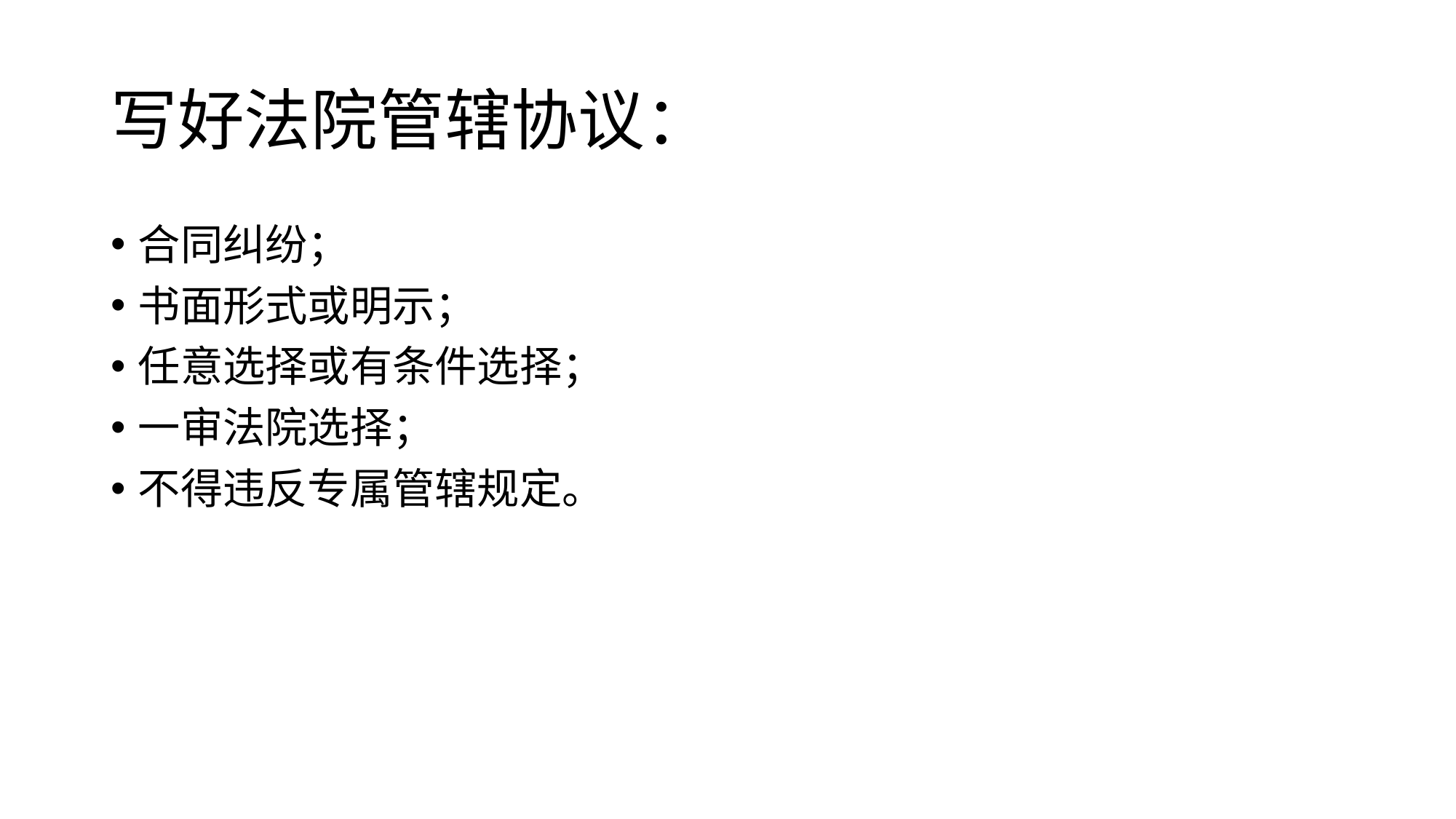

# 写好法院管辖协议：
合同纠纷；
书面形式或明示；
任意选择或有条件选择；
一审法院选择；
不得违反专属管辖规定。